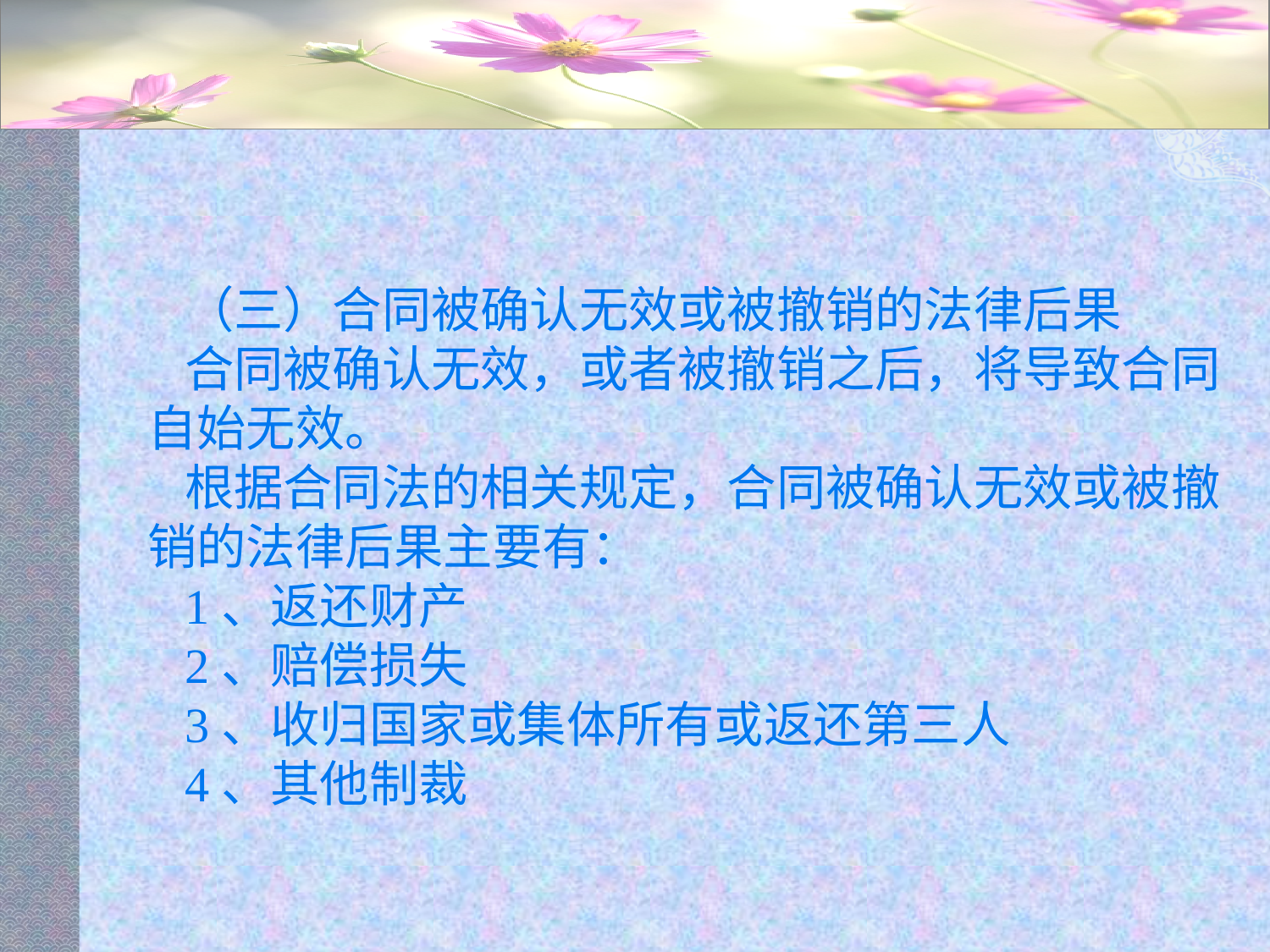

#
（三）合同被确认无效或被撤销的法律后果
合同被确认无效，或者被撤销之后，将导致合同自始无效。
根据合同法的相关规定，合同被确认无效或被撤销的法律后果主要有：
1、返还财产
2、赔偿损失
3、收归国家或集体所有或返还第三人
4、其他制裁